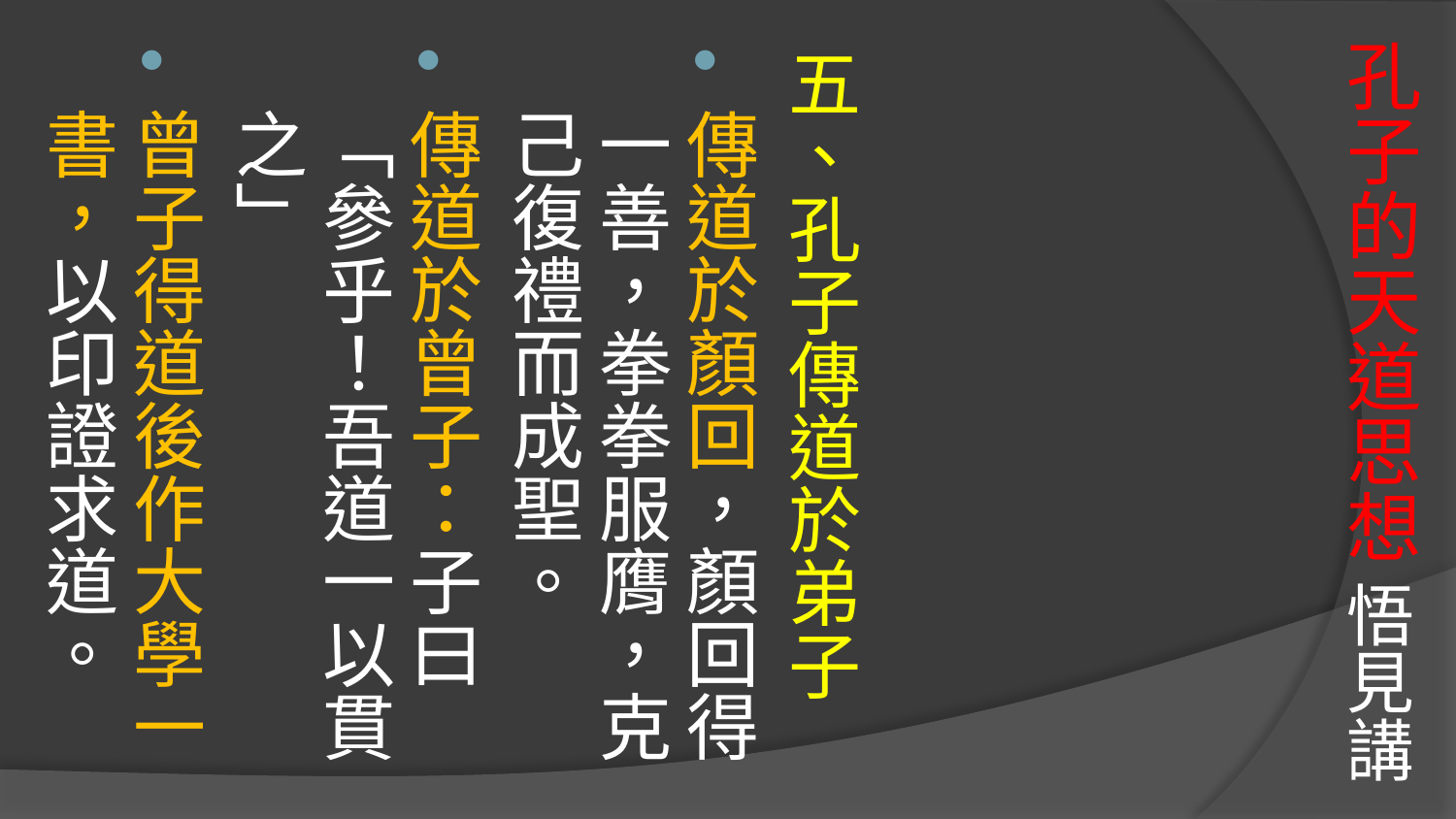

五、孔子傳道於弟子
傳道於顏回，顏回得一善，拳拳服膺，克己復禮而成聖。
傳道於曾子：子曰「參乎！吾道一以貫之」
曾子得道後作大學一書，以印證求道。
# 孔子的天道思想 悟見講